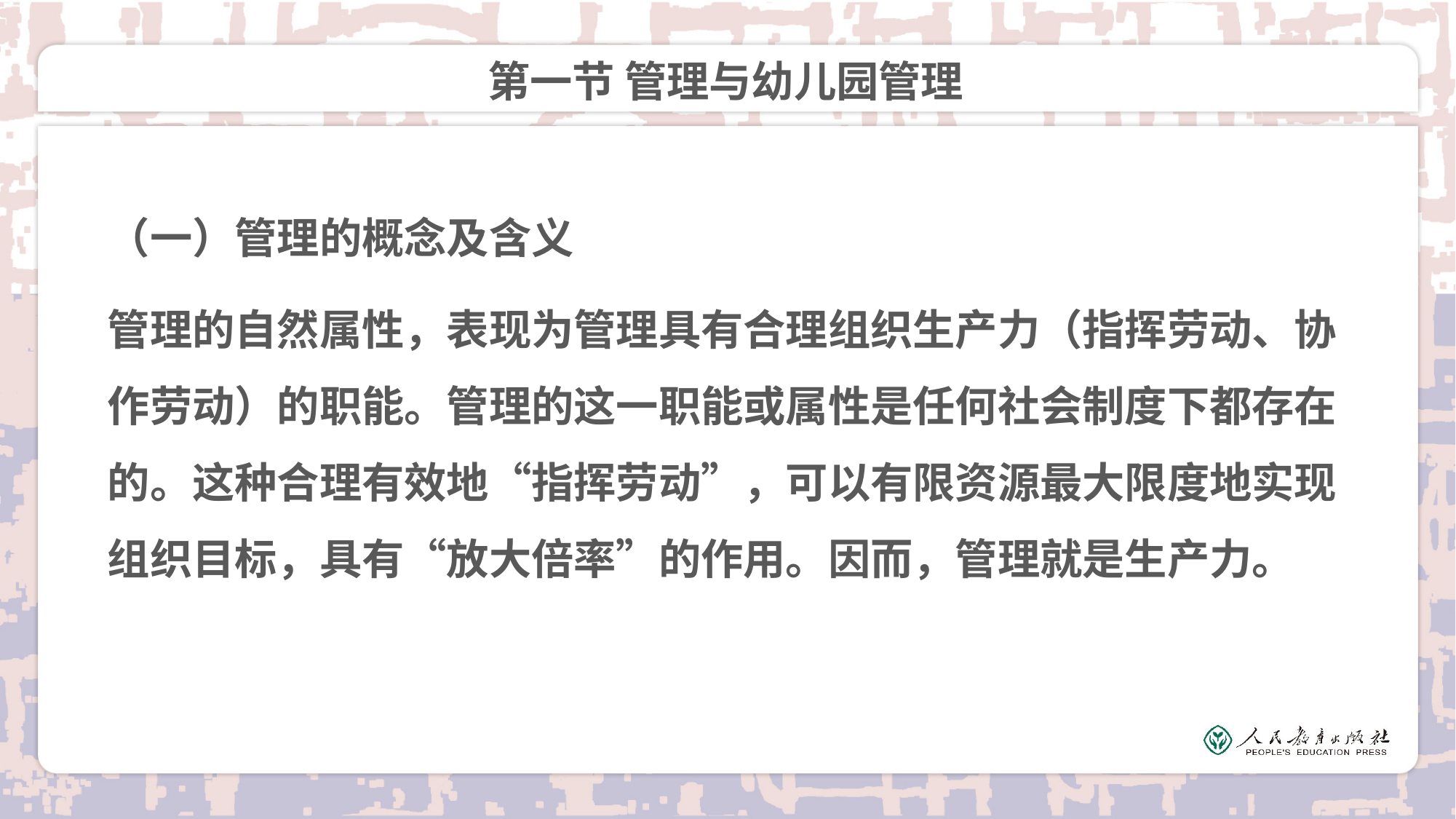

# 第一节 管理与幼儿园管理
（一）管理的概念及含义
管理的自然属性，表现为管理具有合理组织生产力（指挥劳动、协作劳动）的职能。管理的这一职能或属性是任何社会制度下都存在的。这种合理有效地“指挥劳动”，可以有限资源最大限度地实现组织目标，具有“放大倍率”的作用。因而，管理就是生产力。